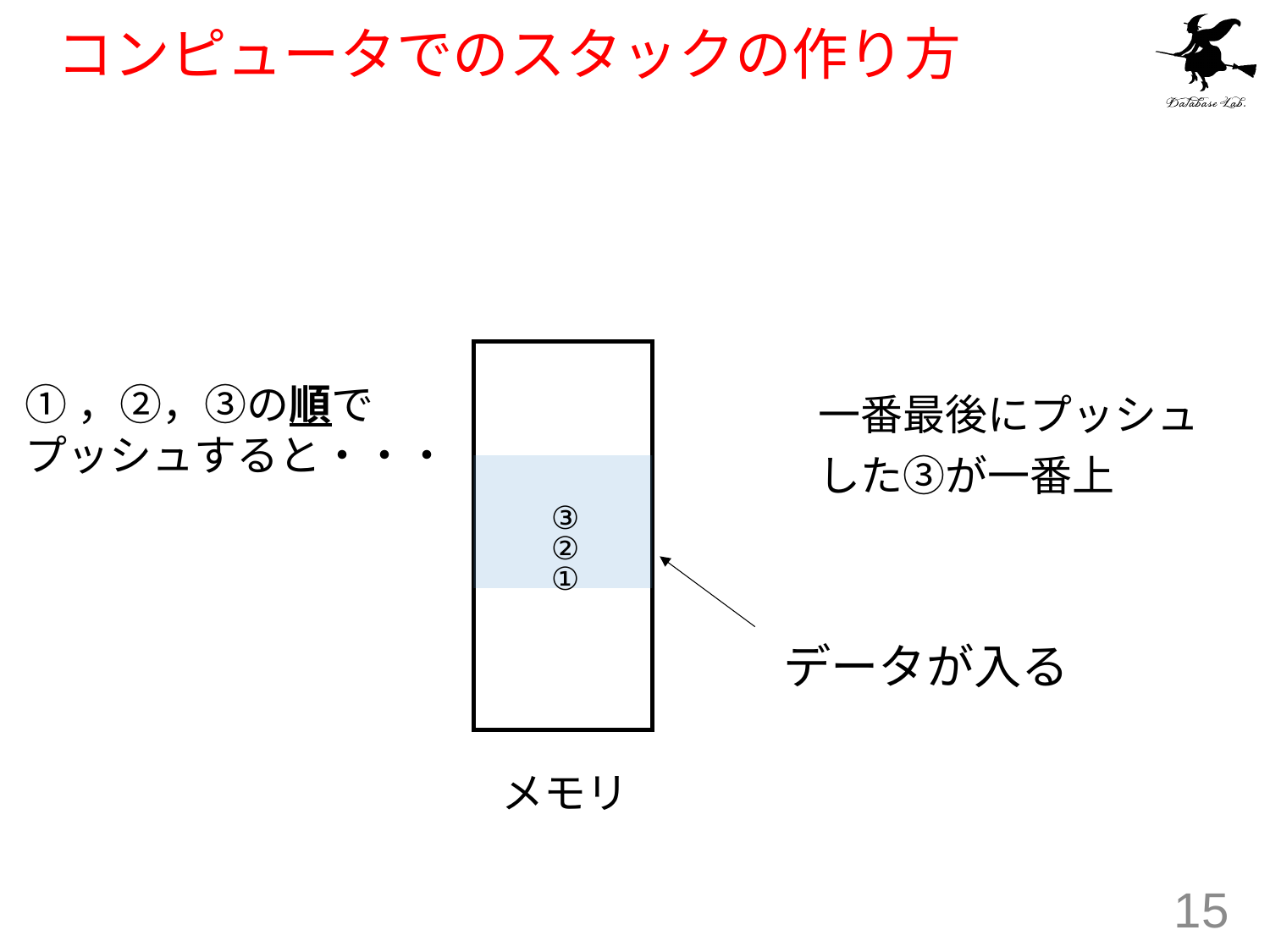

# コンピュータでのスタックの作り方

①，②，③の順で
プッシュすると・・・
一番最後にプッシュ
した③が一番上

③
②
①
データが入る
メモリ
15